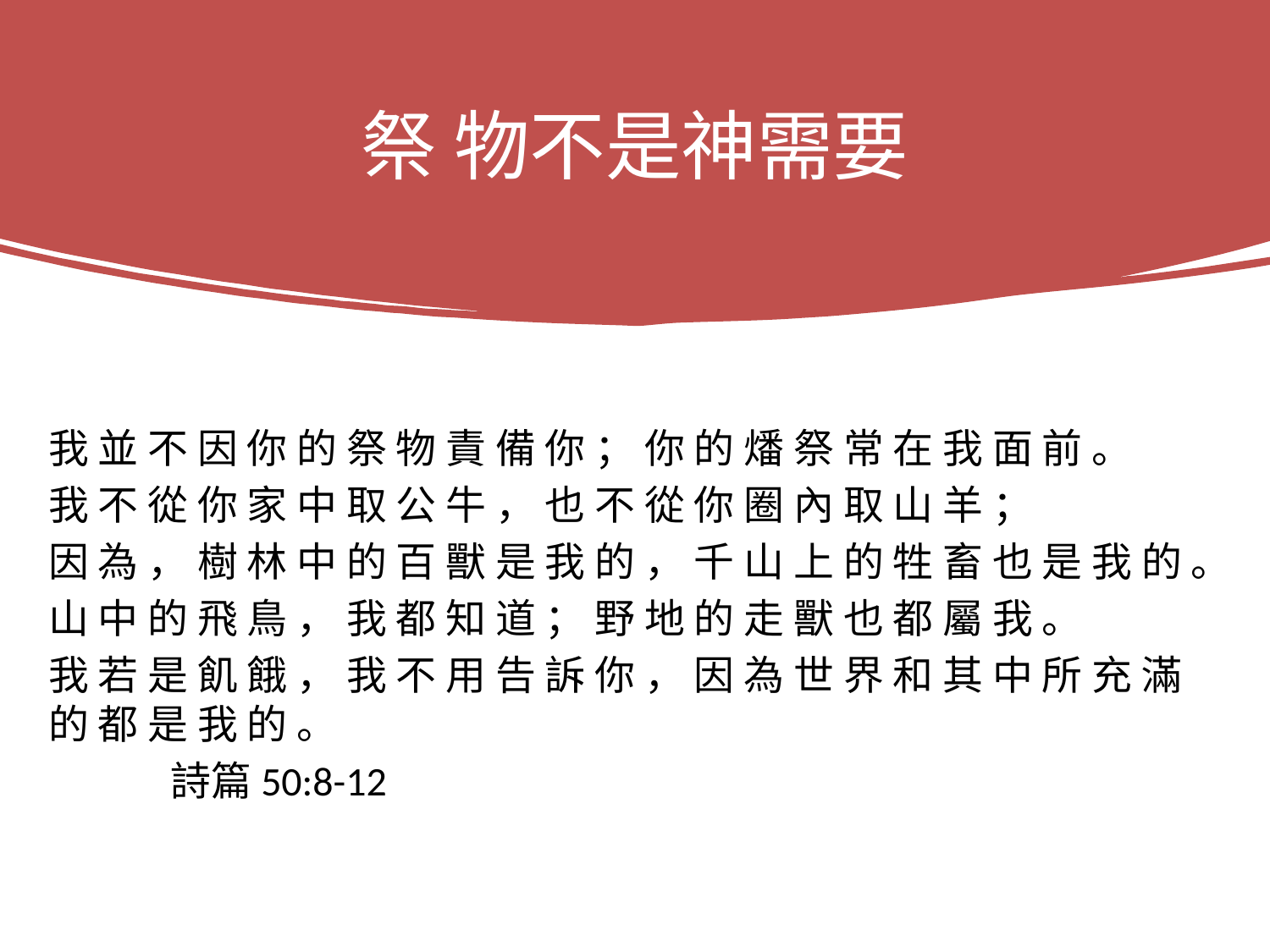

# 祭 物不是神需要

我 並 不 因 你 的 祭 物 責 備 你 ； 你 的 燔 祭 常 在 我 面 前 。
我 不 從 你 家 中 取 公 牛 ， 也 不 從 你 圈 內 取 山 羊 ；
因 為 ， 樹 林 中 的 百 獸 是 我 的 ， 千 山 上 的 牲 畜 也 是 我 的 。
山 中 的 飛 鳥 ， 我 都 知 道 ； 野 地 的 走 獸 也 都 屬 我 。
我 若 是 飢 餓 ， 我 不 用 告 訴 你 ， 因 為 世 界 和 其 中 所 充 滿 的 都 是 我 的 。
												詩篇50:8-12